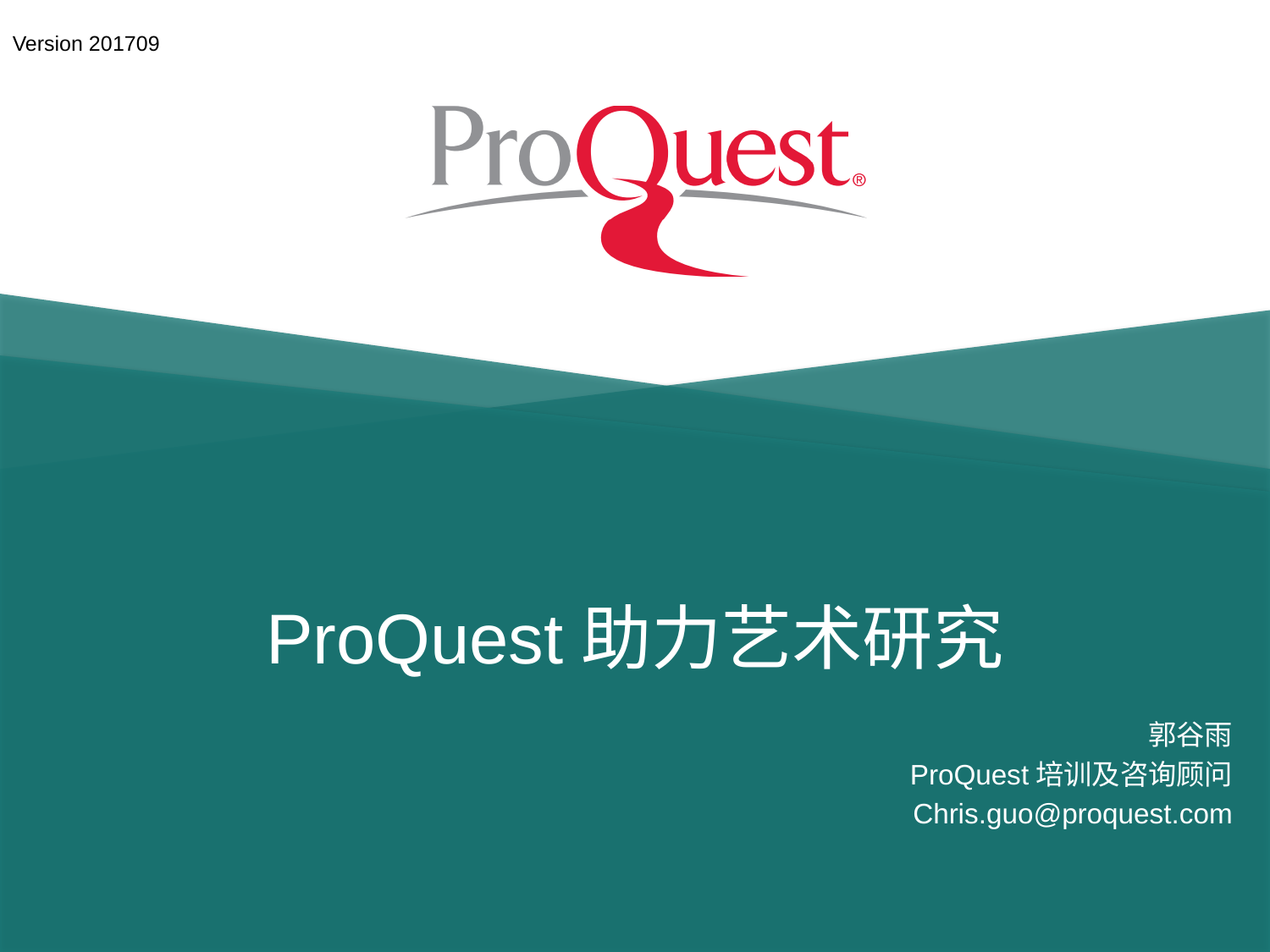

Version 201709

# ProQuest助力艺术研究
 郭谷雨
ProQuest培训及咨询顾问
Chris.guo@proquest.com